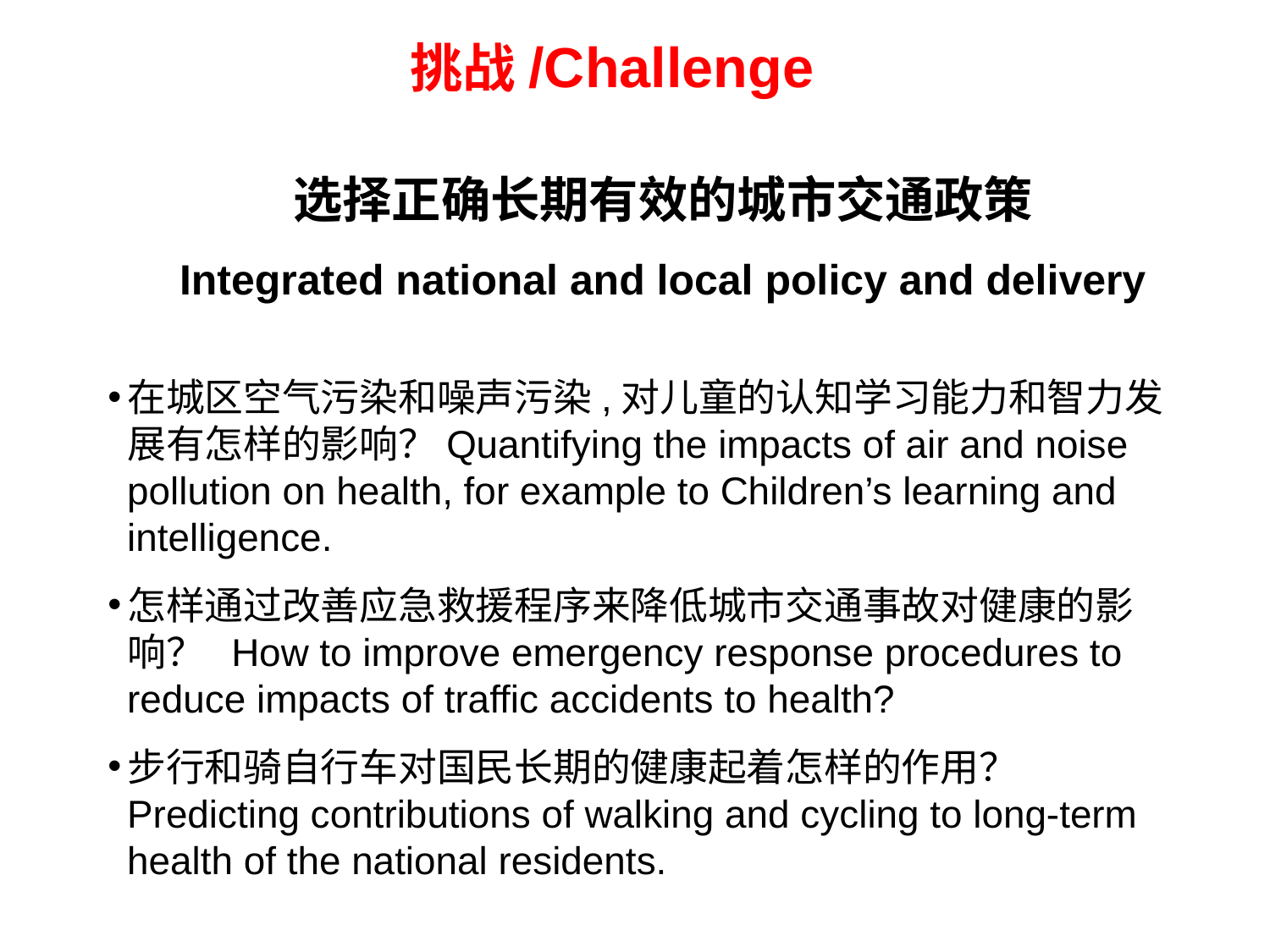

挑战/Challenge
# 选择正确长期有效的城市交通政策 Integrated national and local policy and delivery
在城区空气污染和噪声污染,对儿童的认知学习能力和智力发展有怎样的影响？Quantifying the impacts of air and noise pollution on health, for example to Children’s learning and intelligence.
怎样通过改善应急救援程序来降低城市交通事故对健康的影响？  How to improve emergency response procedures to reduce impacts of traffic accidents to health?
步行和骑自行车对国民长期的健康起着怎样的作用？          Predicting contributions of walking and cycling to long-term health of the national residents.